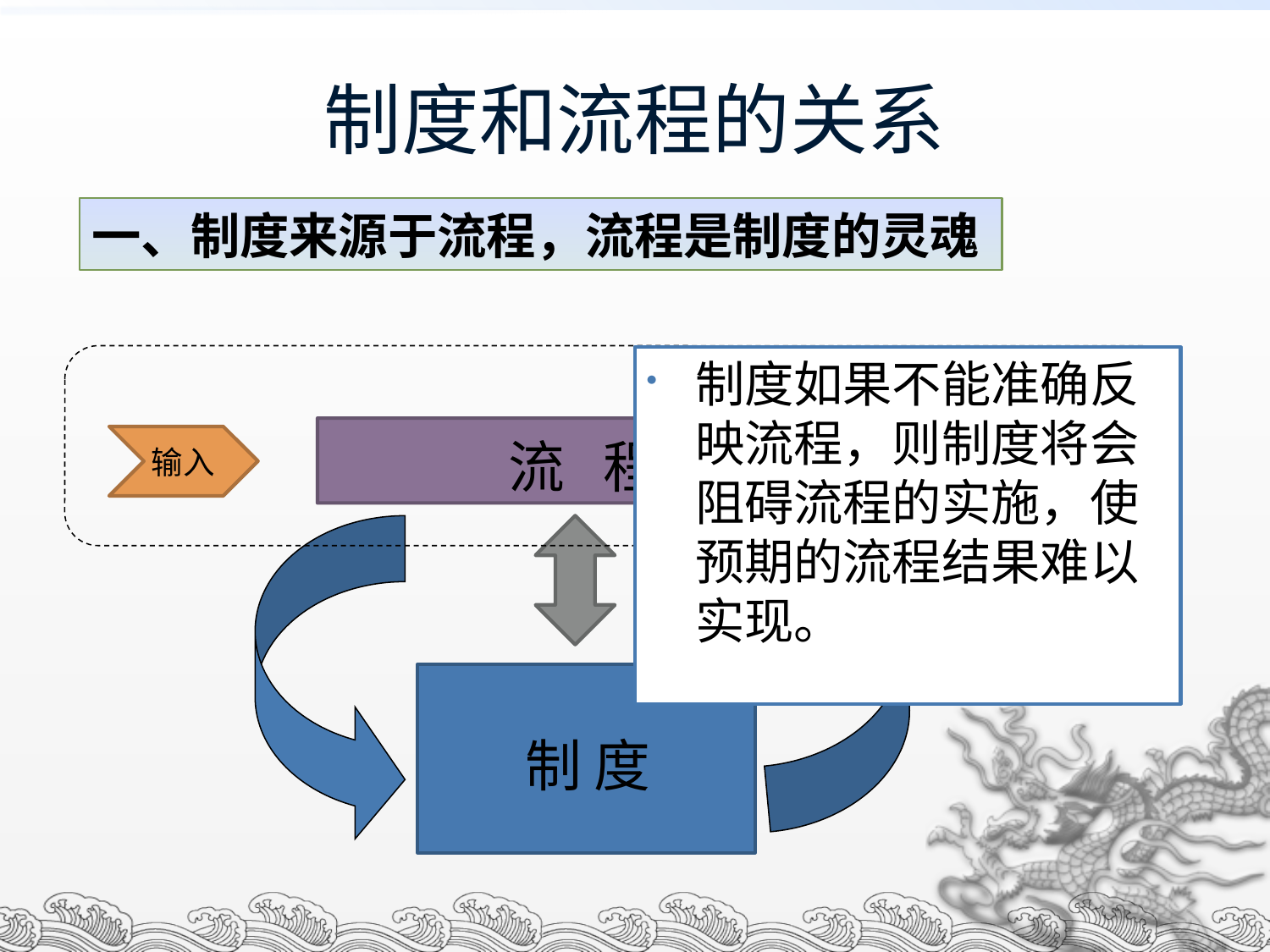

制度和流程的关系
一、制度来源于流程，流程是制度的灵魂

制度如果不能准确反映流程，则制度将会阻碍流程的实施，使预期的流程结果难以实现。

目标
流   程

输入

 制 度